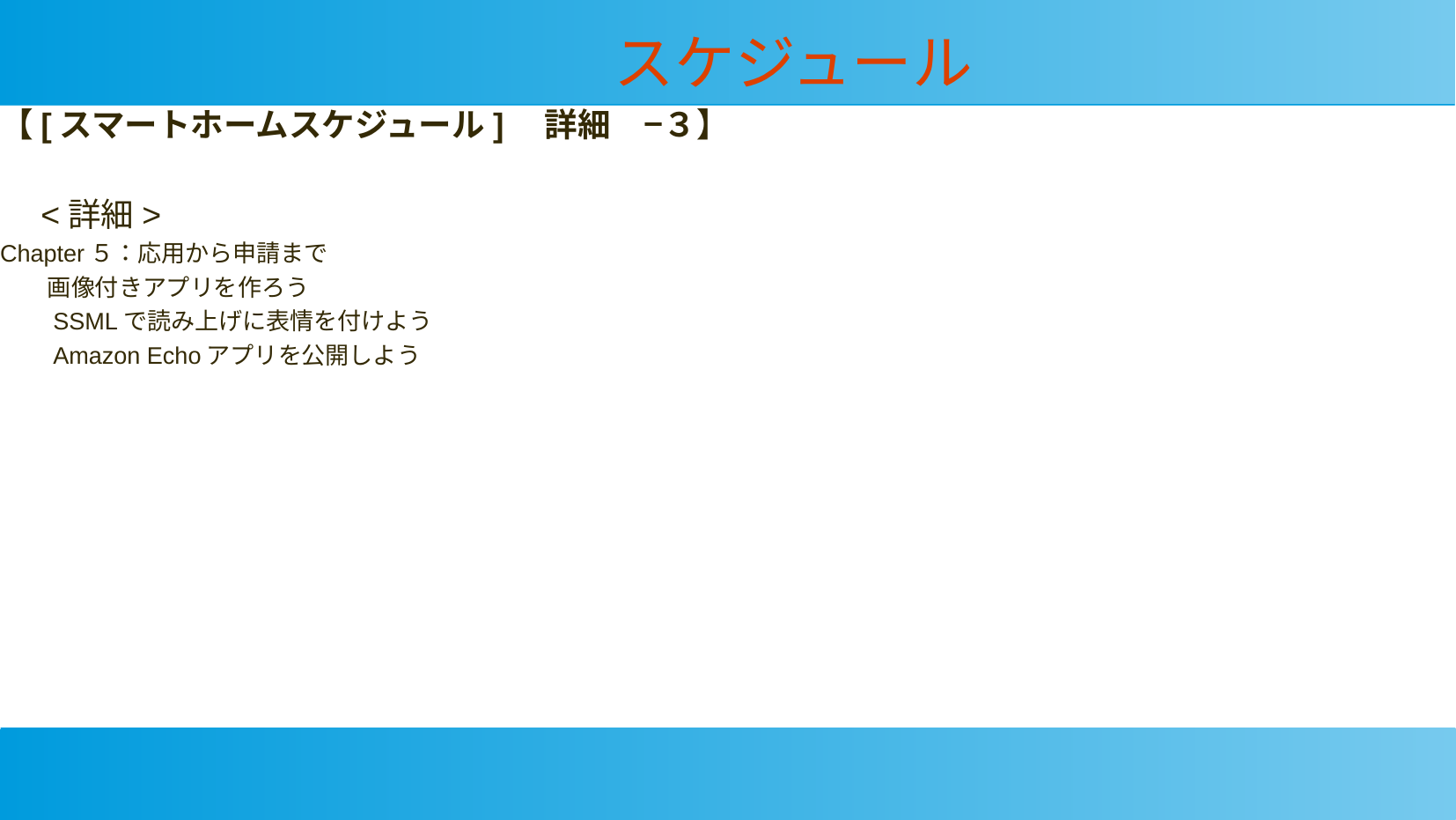

スケジュール
【[スマートホームスケジュール]　詳細　−３】

　<詳細>
Chapter５：応用から申請まで
　　画像付きアプリを作ろう
　　SSMLで読み上げに表情を付けよう
　　Amazon Echoアプリを公開しよう